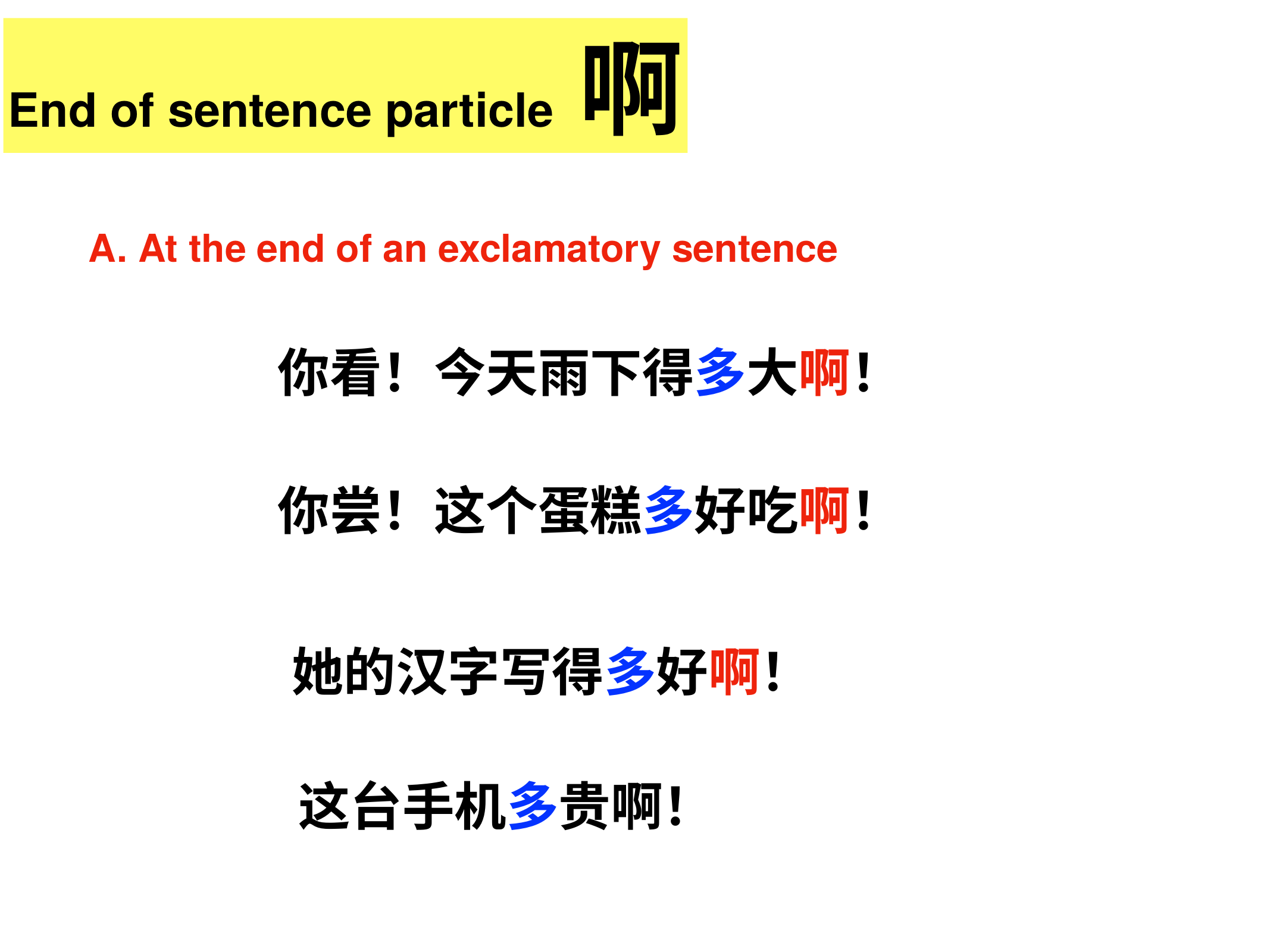

End of sentence particle 啊
A. At the end of an exclamatory sentence
你看！今天雨下得多大啊！
你尝！这个蛋糕多好吃啊！
她的汉字写得多好啊！
这台手机多贵啊！